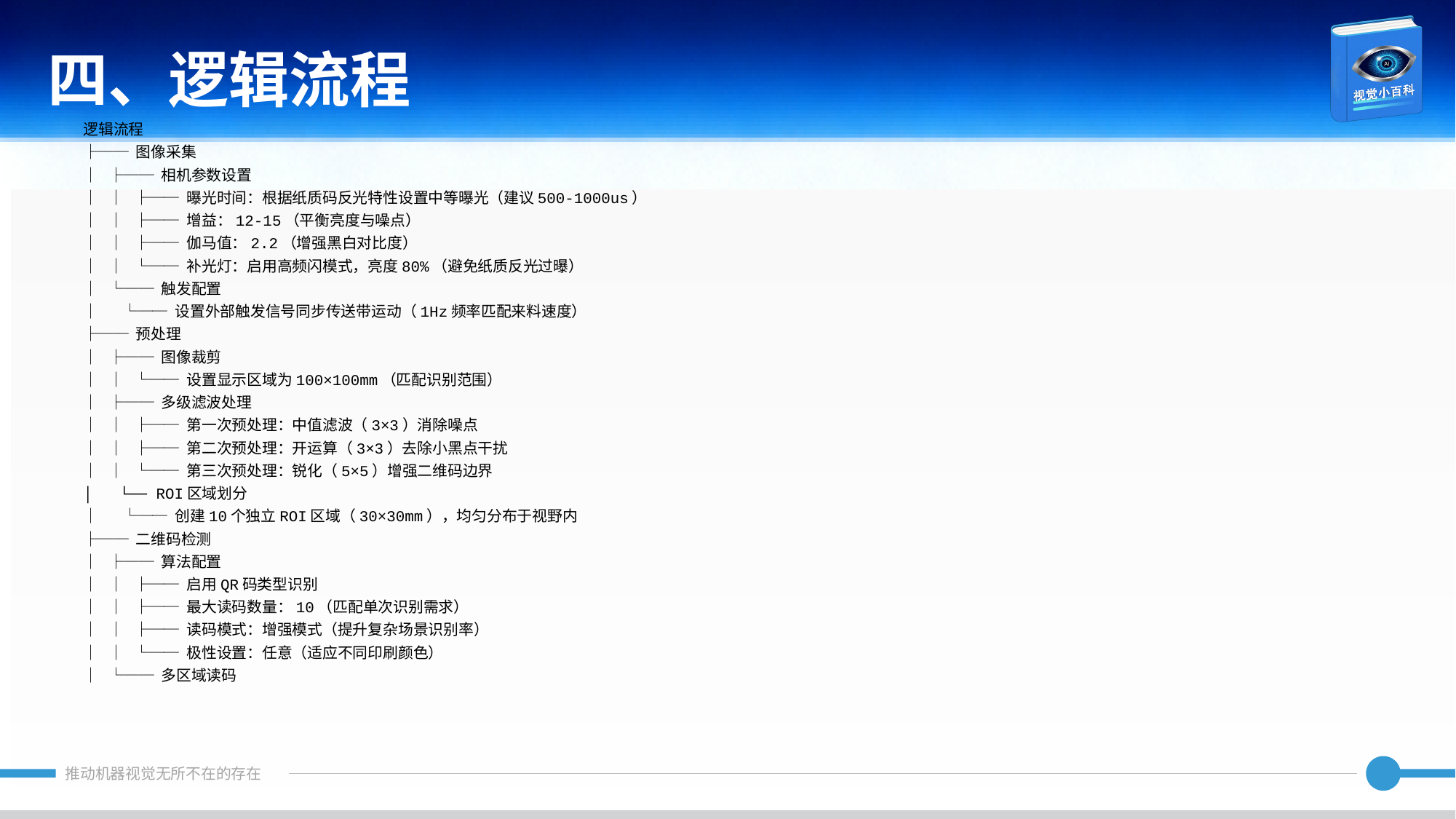

四、逻辑流程

逻辑流程
├── 图像采集
│   ├── 相机参数设置
│   │   ├── 曝光时间：根据纸质码反光特性设置中等曝光（建议500-1000us）
│   │   ├── 增益：12-15（平衡亮度与噪点）
│   │   ├── 伽马值：2.2（增强黑白对比度）
│   │   └── 补光灯：启用高频闪模式，亮度80%（避免纸质反光过曝）
│   └── 触发配置
│       └── 设置外部触发信号同步传送带运动（1Hz频率匹配来料速度）
├── 预处理
│   ├── 图像裁剪
│   │   └── 设置显示区域为100×100mm（匹配识别范围）
│   ├── 多级滤波处理
│   │   ├── 第一次预处理：中值滤波（3×3）消除噪点
│   │   ├── 第二次预处理：开运算（3×3）去除小黑点干扰
│   │   └── 第三次预处理：锐化（5×5）增强二维码边界
│   └── ROI区域划分
│       └── 创建10个独立ROI区域（30×30mm），均匀分布于视野内
├── 二维码检测
│   ├── 算法配置
│   │   ├── 启用QR码类型识别
│   │   ├── 最大读码数量：10（匹配单次识别需求）
│   │   ├── 读码模式：增强模式（提升复杂场景识别率）
│   │   └── 极性设置：任意（适应不同印刷颜色）
│   └── 多区域读码
8